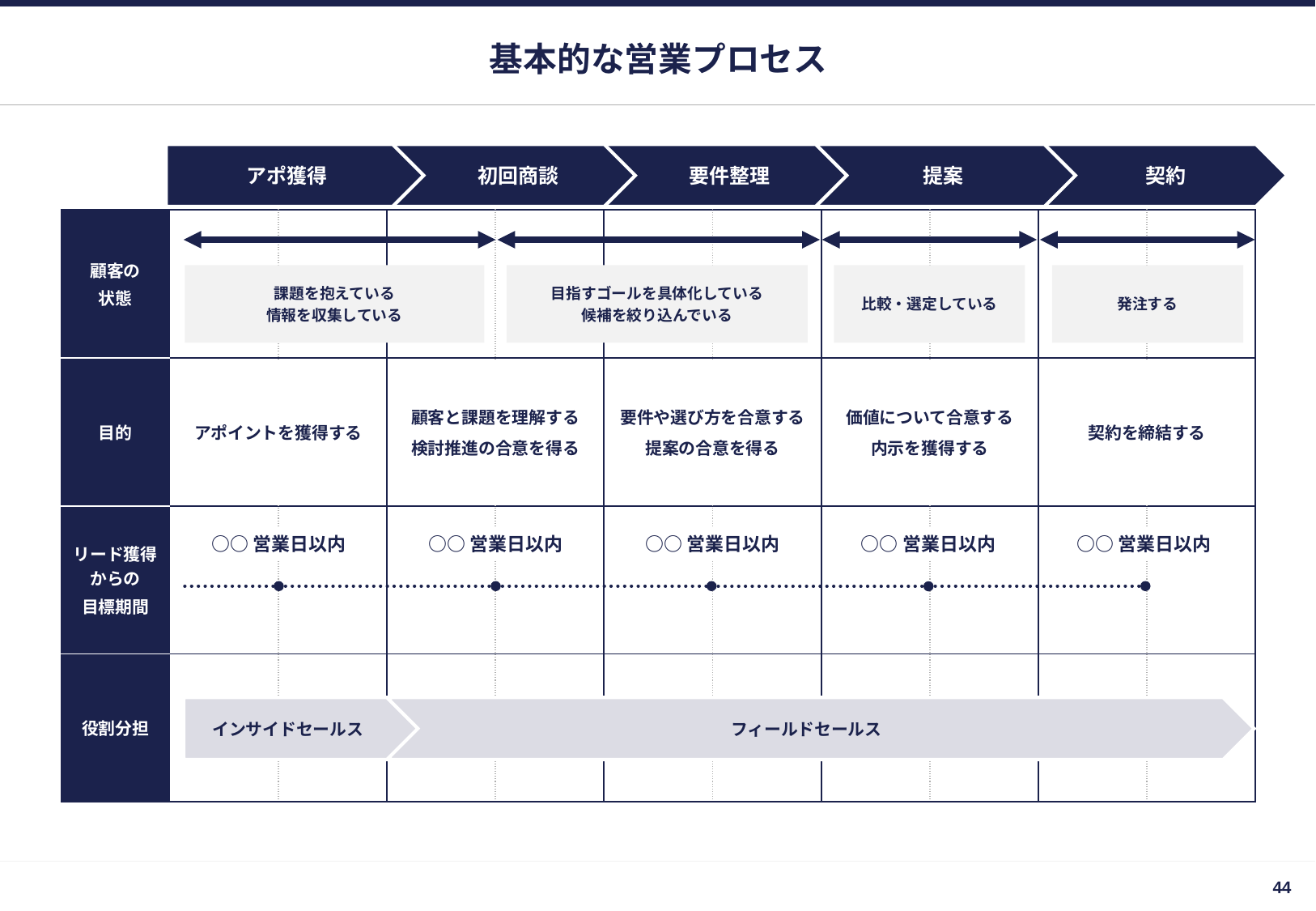

# 基本的な営業プロセス

アポ獲得
初回商談
要件整理
提案
契約
| 顧客の 状態 |  |  |  |  |  |  |  |  |  |  |
| --- | --- | --- | --- | --- | --- | --- | --- | --- | --- | --- |
| 目的 | アポイントを獲得する |  | 顧客と課題を理解する 検討推進の合意を得る |  | 要件や選び方を合意する 提案の合意を得る |  | 価値について合意する 内示を獲得する |  | 契約を締結する |  |
| リード獲得からの 目標期間 |  |  |  |  |  |  |  |  |  |  |
| 役割分担 |  |  |  |  |  |  |  |  |  |  |
課題を抱えている
情報を収集している
目指すゴールを具体化している
候補を絞り込んでいる
比較・選定している
発注する
○○営業日以内
○○営業日以内
○○営業日以内
○○営業日以内
○○営業日以内

インサイドセールス
フィールドセールス
44